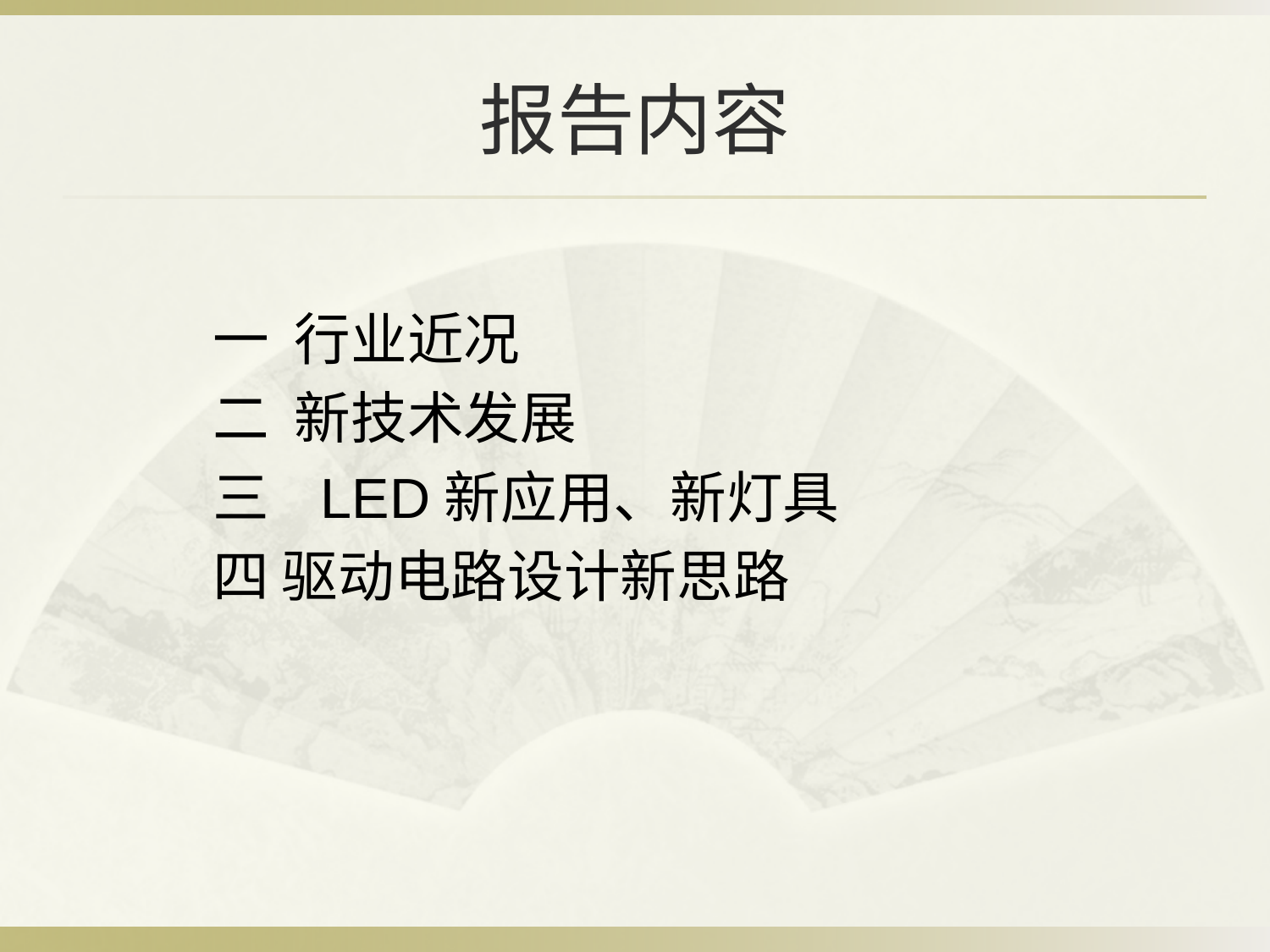

# 报告内容

          一  行业近况
          二  新技术发展
          三   LED新应用、新灯具
          四 驱动电路设计新思路